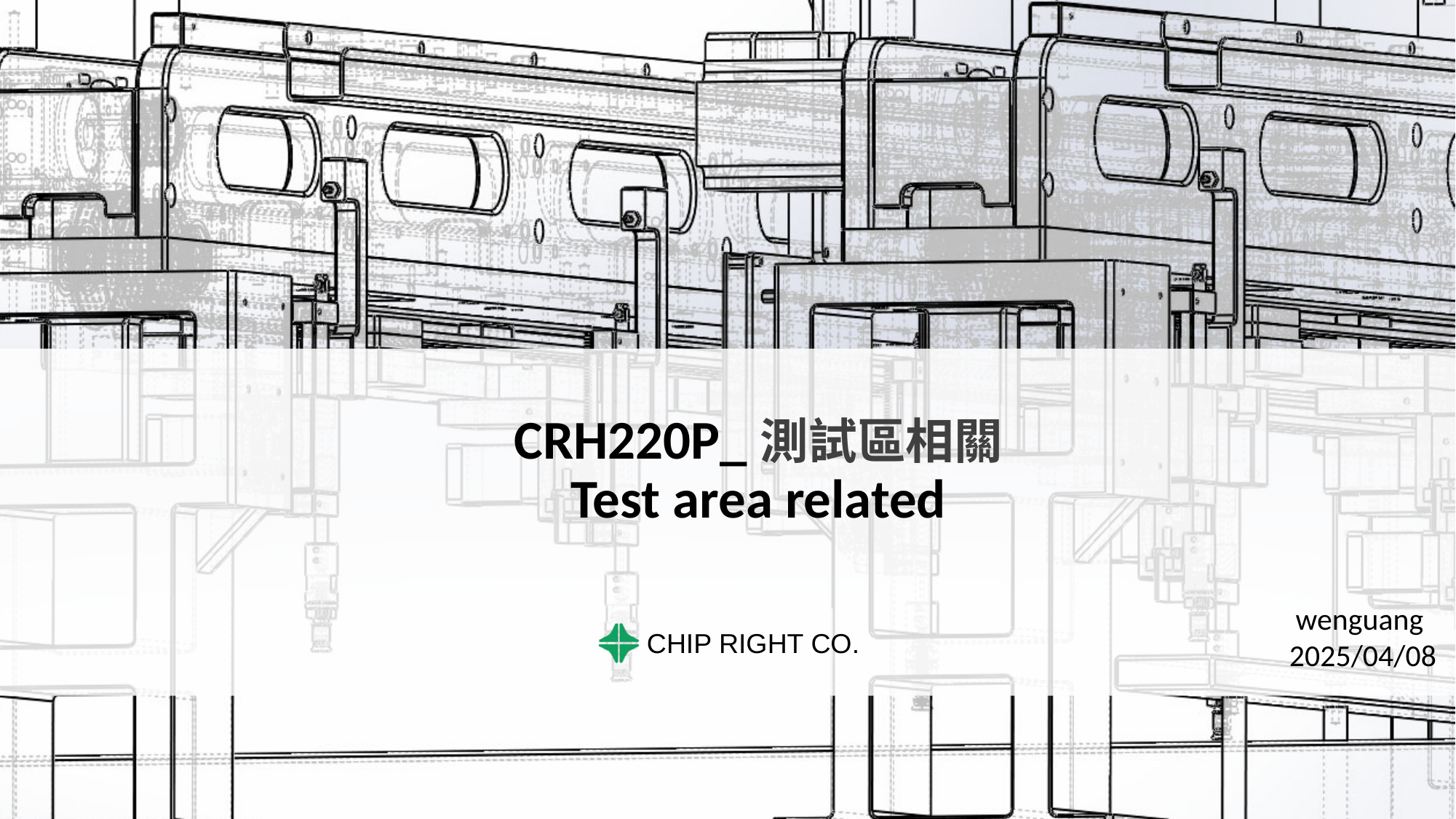

# CRH220P_測試區相關 Test area related
wenguang  2025/04/08